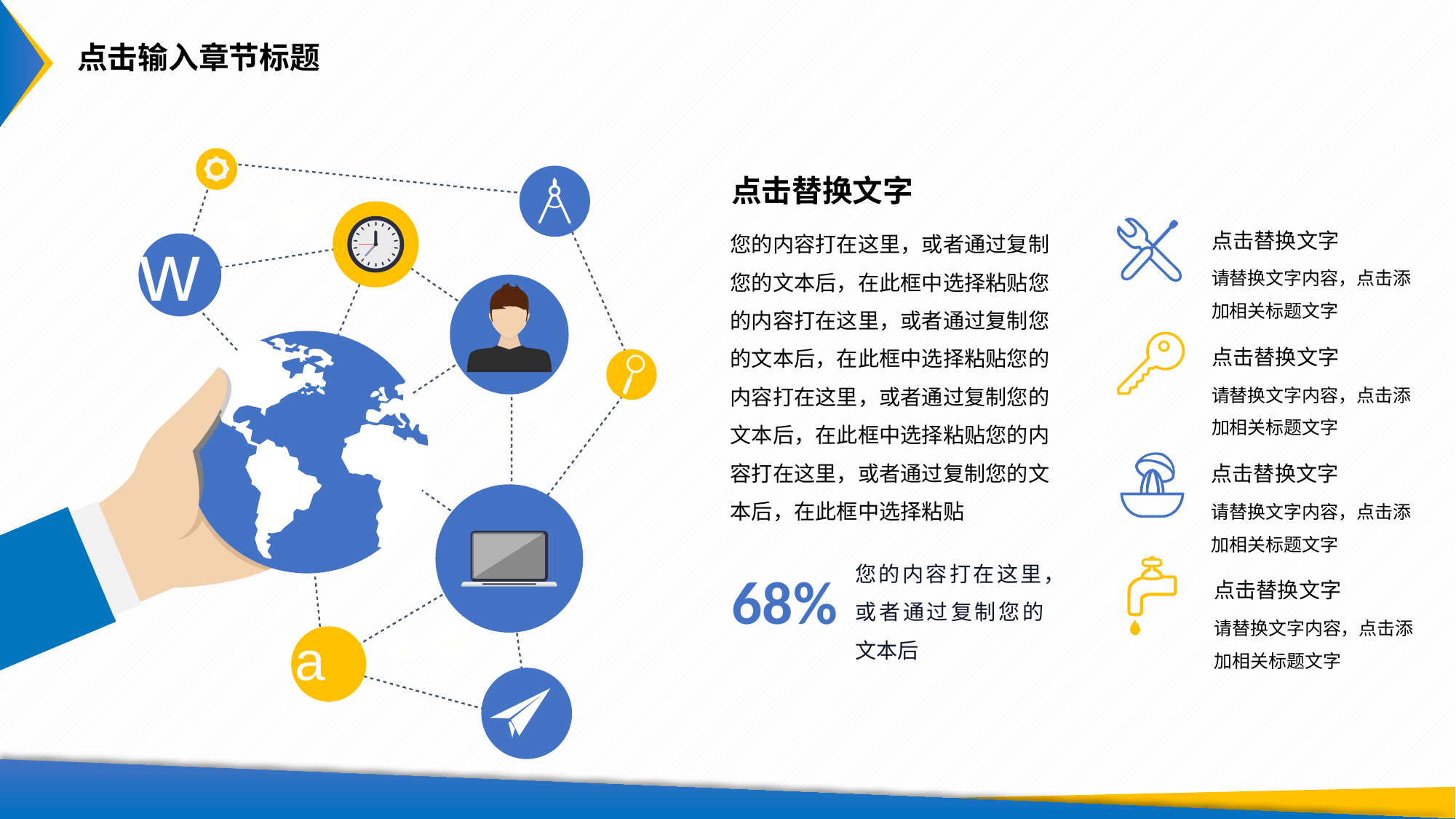

点击输入章节标题

w
a
点击替换文字
您的内容打在这里，或者通过复制您的文本后，在此框中选择粘贴您的内容打在这里，或者通过复制您的文本后，在此框中选择粘贴您的内容打在这里，或者通过复制您的文本后，在此框中选择粘贴您的内容打在这里，或者通过复制您的文本后，在此框中选择粘贴
您的内容打在这里，或者通过复制您的文本后
68%
点击替换文字
请替换文字内容，点击添加相关标题文字

点击替换文字
请替换文字内容，点击添加相关标题文字

点击替换文字
请替换文字内容，点击添加相关标题文字

点击替换文字
请替换文字内容，点击添加相关标题文字